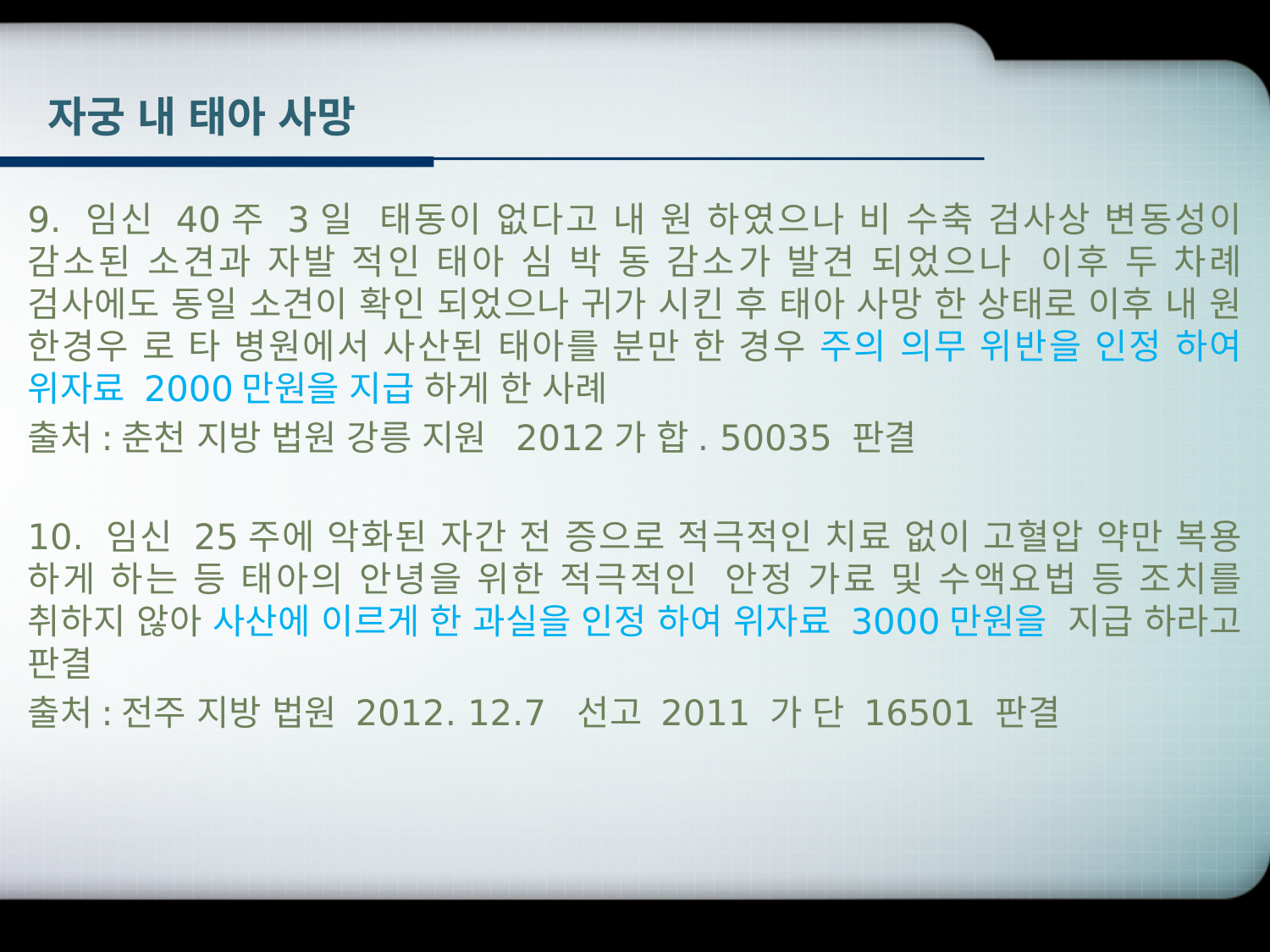

# 자궁 내 태아 사망
9. 임신 40주 3일  태동이 없다고 내 원 하였으나 비 수축 검사상 변동성이 감소된 소견과 자발 적인 태아 심 박 동 감소가 발견 되었으나  이후 두 차례 검사에도 동일 소견이 확인 되었으나 귀가 시킨 후 태아 사망 한 상태로 이후 내 원 한경우 로 타 병원에서 사산된 태아를 분만 한 경우 주의 의무 위반을 인정 하여 위자료 2000만원을 지급 하게 한 사례
출처:춘천 지방 법원 강릉 지원  2012가 합. 50035 판결

10. 임신 25주에 악화된 자간 전 증으로 적극적인 치료 없이 고혈압 약만 복용 하게 하는 등 태아의 안녕을 위한 적극적인  안정 가료 및 수액요법 등 조치를 취하지 않아 사산에 이르게 한 과실을 인정 하여 위자료 3000만원을  지급 하라고 판결
출처:전주 지방 법원 2012. 12.7  선고 2011 가 단 16501 판결